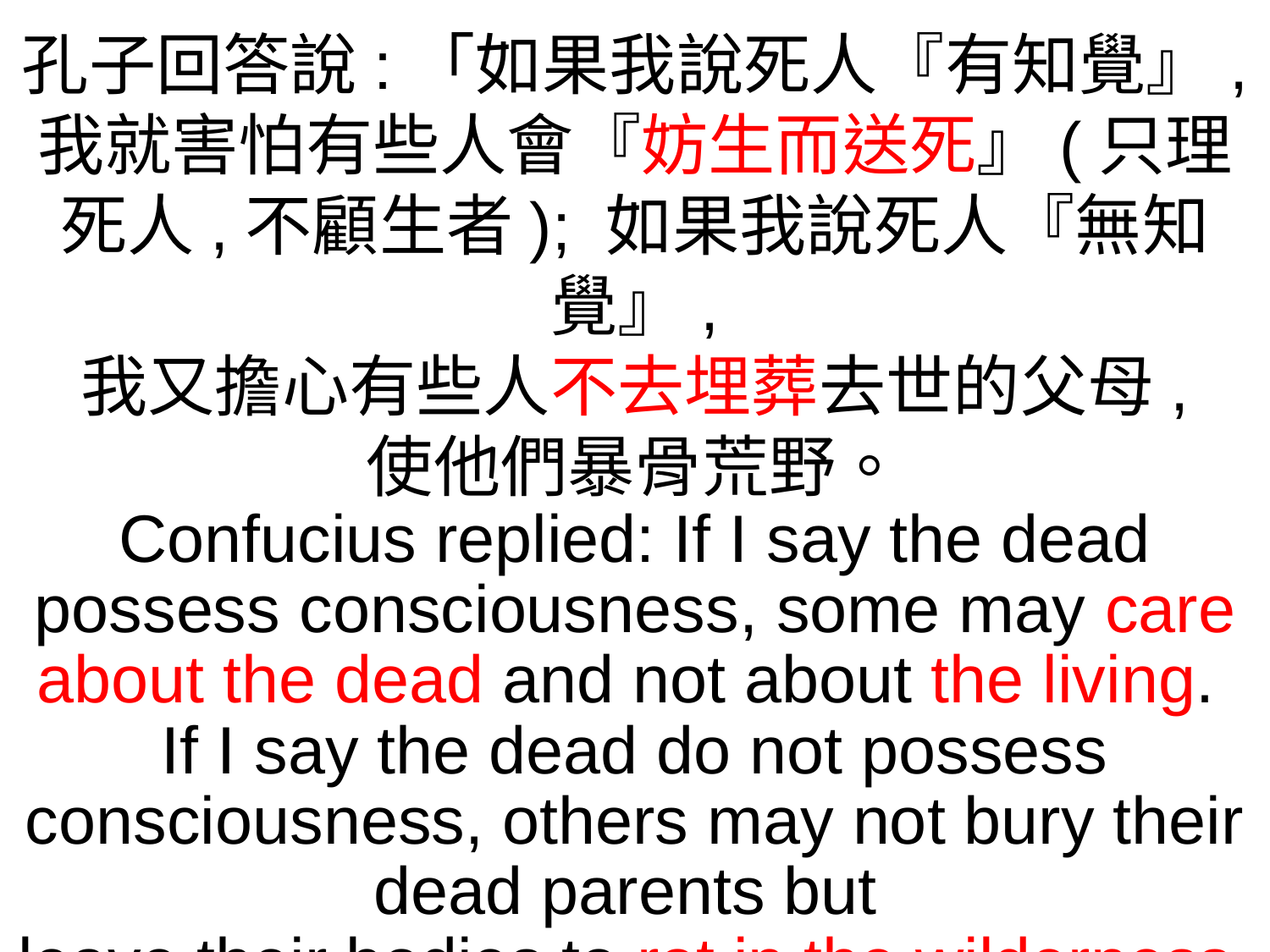

孔子回答說:「如果我說死人『有知覺』,
我就害怕有些人會『妨生而送死』(只理死人,不顧生者); 如果我說死人『無知覺』,
我又擔心有些人不去埋葬去世的父母,
使他們暴骨荒野。
Confucius replied: If I say the dead possess consciousness, some may care about the dead and not about the living.
If I say the dead do not possess consciousness, others may not bury their dead parents but
leave their bodies to rot in the wilderness.